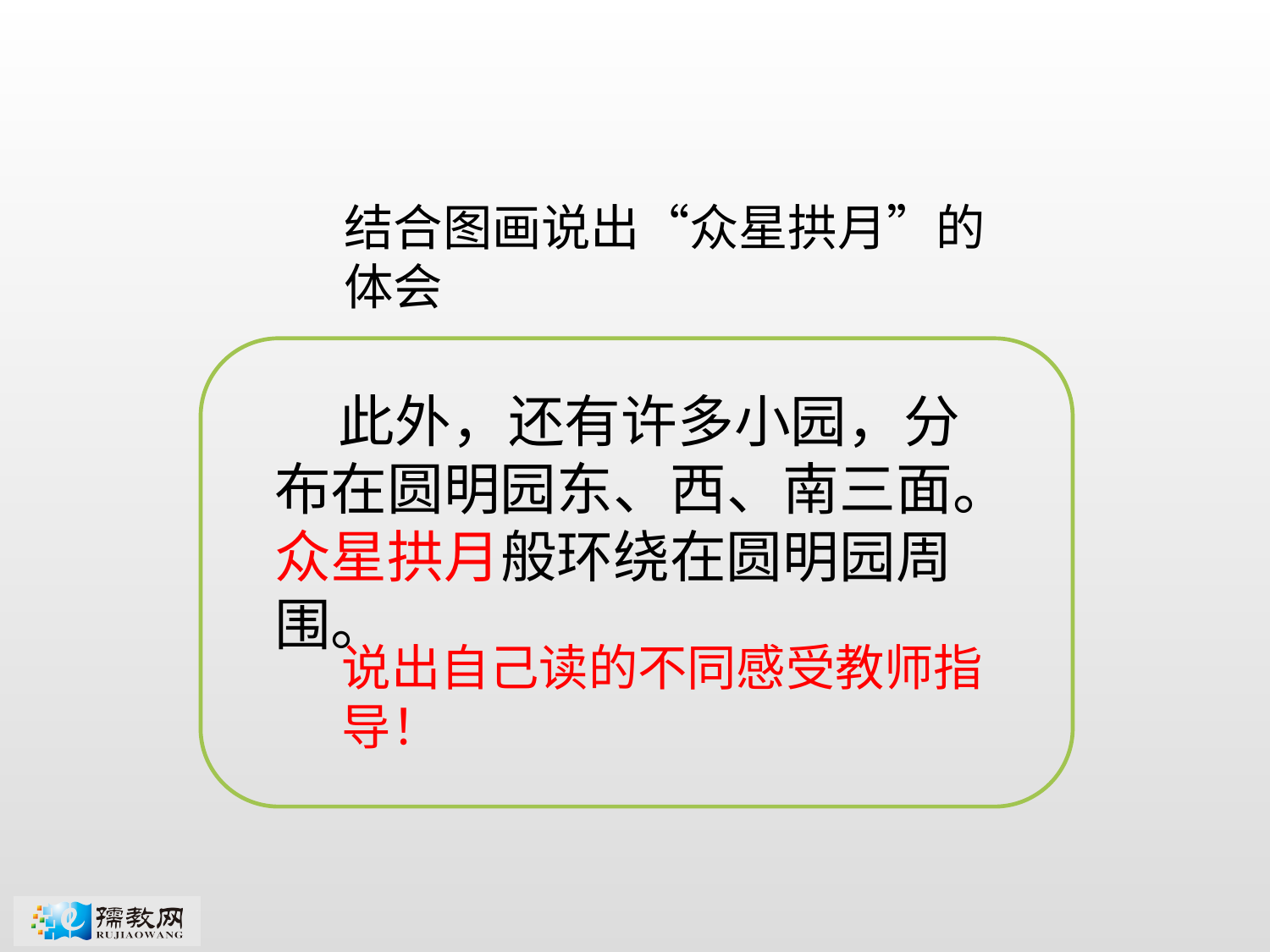

结合图画说出“众星拱月”的体会

    此外，还有许多小园，分布在圆明园东、西、南三面。众星拱月般环绕在圆明园周围。
说出自己读的不同感受教师指导！